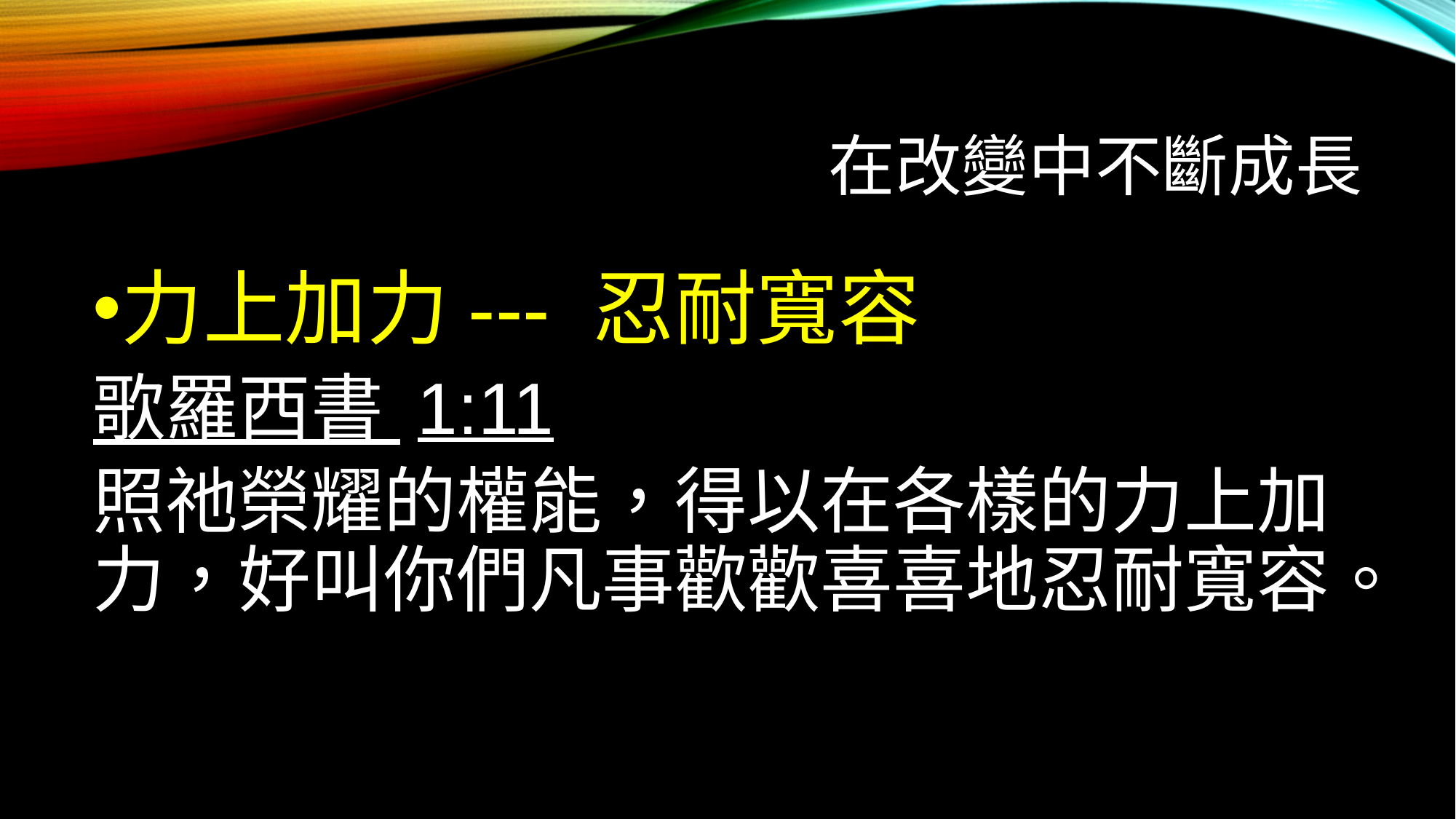

# 在改變中不斷成長
力上加力--- 忍耐寬容
歌羅西書 1:11
照祂榮耀的權能，得以在各樣的力上加力，好叫你們凡事歡歡喜喜地忍耐寬容。